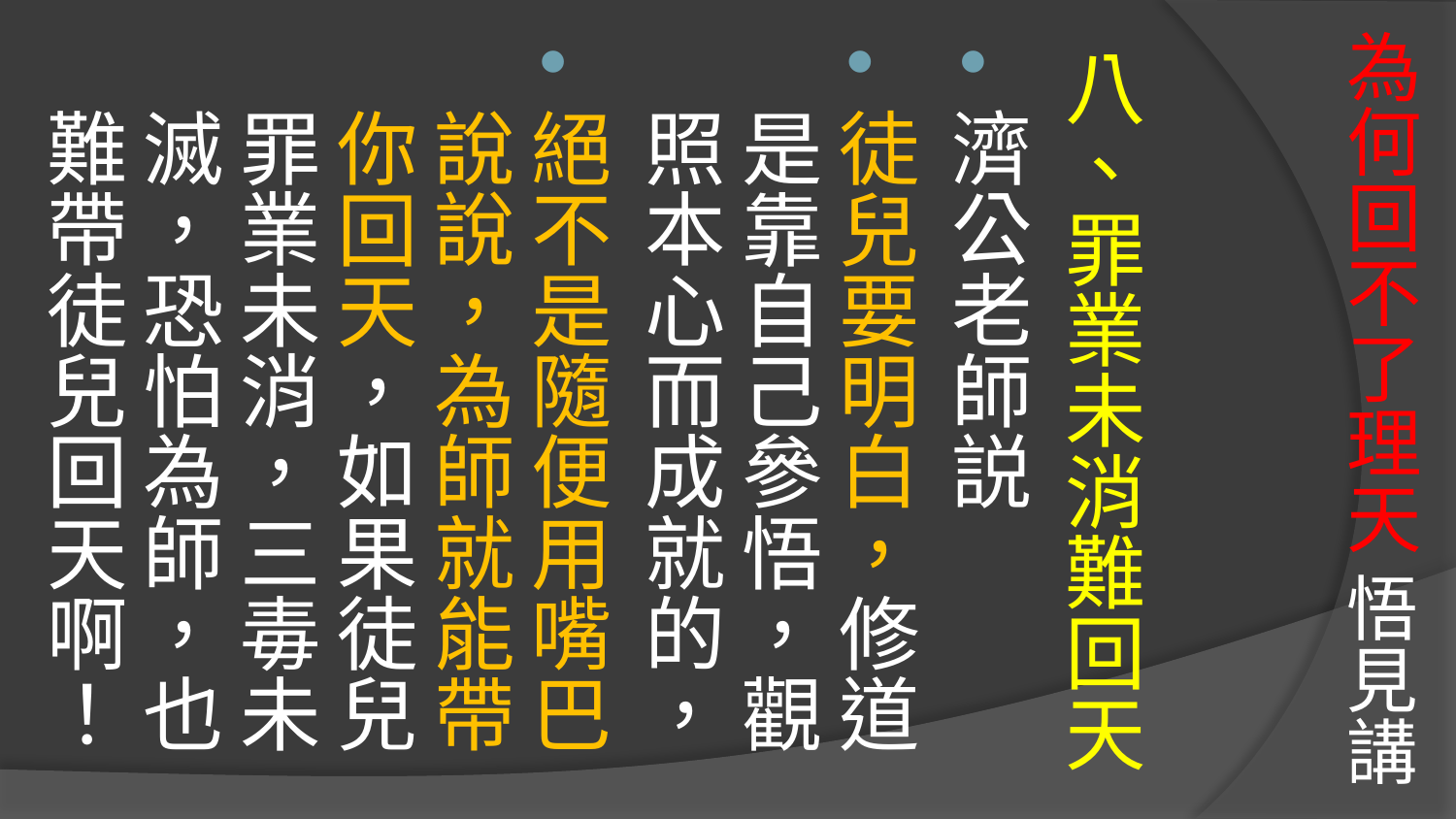

# 為何回不了理天 悟見講
八、罪業未消難回天
濟公老師説
徒兒要明白，修道是靠自己參悟，觀照本心而成就的，
絕不是隨便用嘴巴說說，為師就能帶你回天，如果徒兒罪業未消，三毒未滅，恐怕為師，也難帶徒兒回天啊！